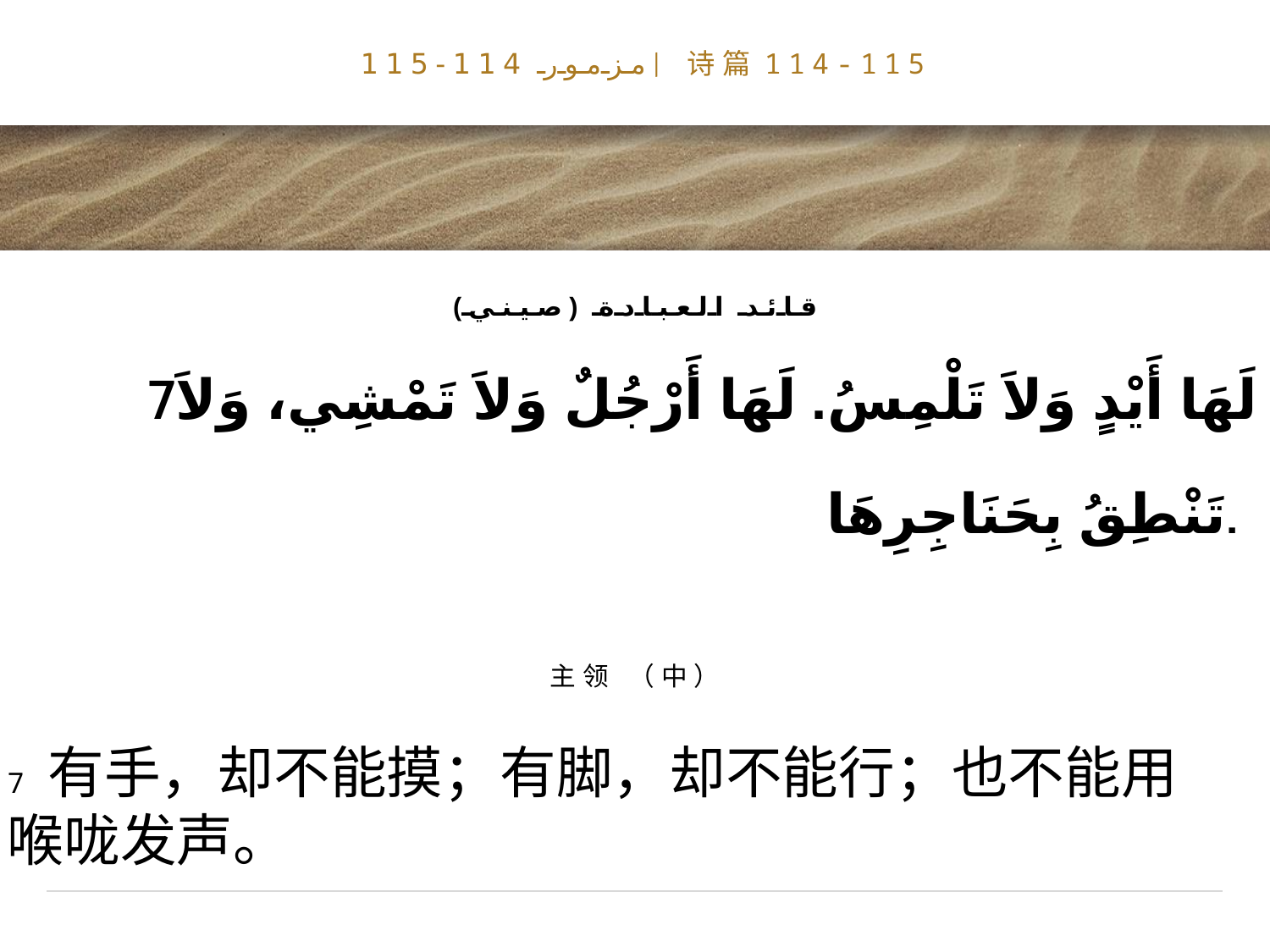

# مزمور 114-115| 诗篇114-115
قائد العبادة (صيني)
 7لَهَا أَيْدٍ وَلاَ تَلْمِسُ. لَهَا أَرْجُلٌ وَلاَ تَمْشِي، وَلاَ تَنْطِقُ بِحَنَاجِرِهَا.
主领 （中）
7 有手，却不能摸；有脚，却不能行；也不能用喉咙发声。